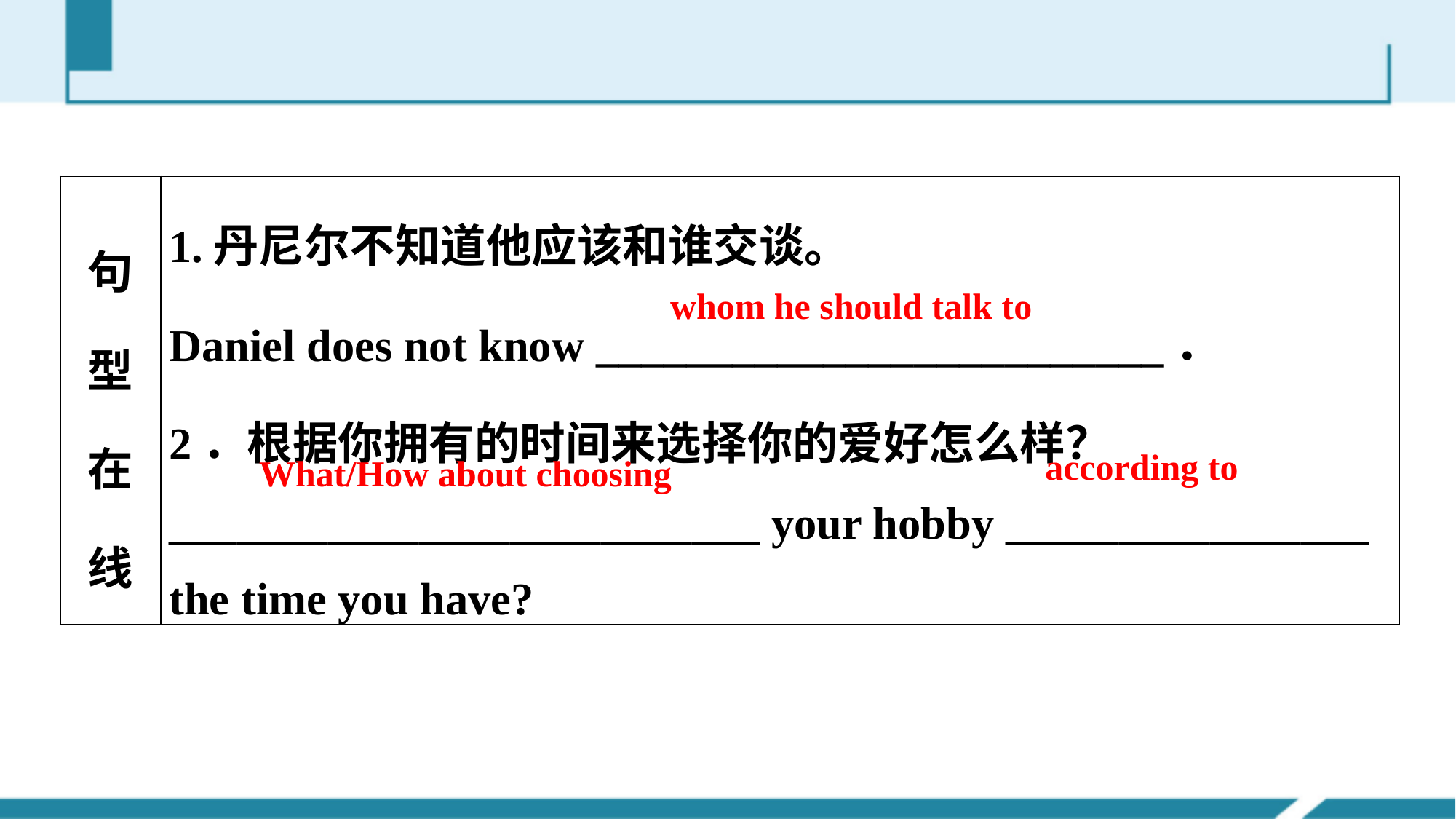

| 句型在线 | 1.丹尼尔不知道他应该和谁交谈。 Daniel does not know \_\_\_\_\_\_\_\_\_\_\_\_\_\_\_\_\_\_\_\_\_\_\_\_\_． 2．根据你拥有的时间来选择你的爱好怎么样？ \_\_\_\_\_\_\_\_\_\_\_\_\_\_\_\_\_\_\_\_\_\_\_\_\_\_ your hobby \_\_\_\_\_\_\_\_\_\_\_\_\_\_\_\_ the time you have? |
| --- | --- |
whom he should talk to
according to
What/How about choosing